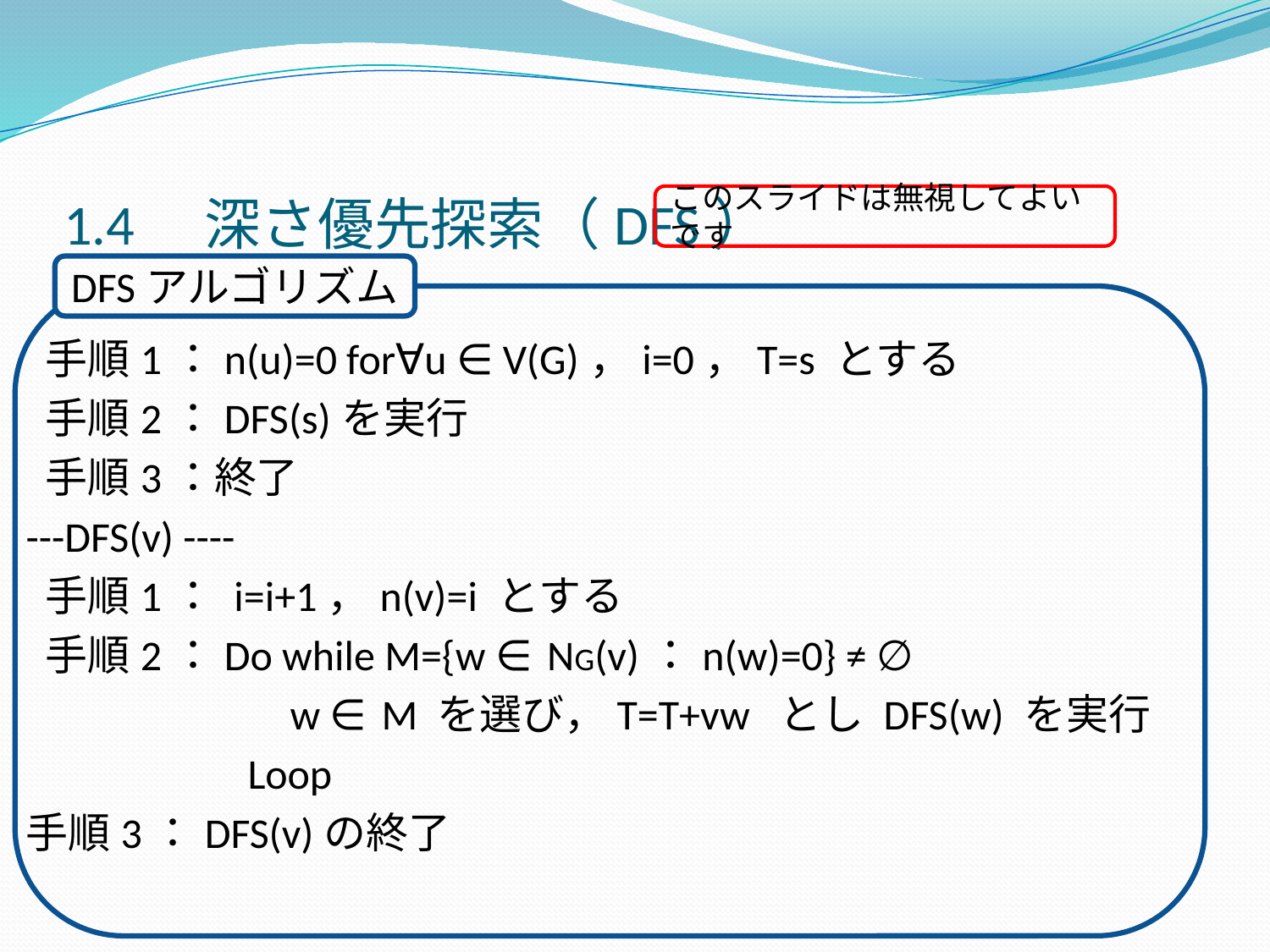

# 1.4　深さ優先探索（DFS）
このスライドは無視してよいです
DFSアルゴリズム

 手順1：n(u)=0 for∀u ∈ V(G)，i=0，T=s とする
 手順2：DFS(s)を実行
 手順3：終了
---DFS(v) ----
 手順1： i=i+1，n(v)=i とする
 手順2：Do while M={w ∈ NG(v)：n(w)=0} ≠ ∅
　　　　　　w ∈ M を選び，T=T+vw  とし DFS(w) を実行
　　　　　Loop
手順3：DFS(v)の終了